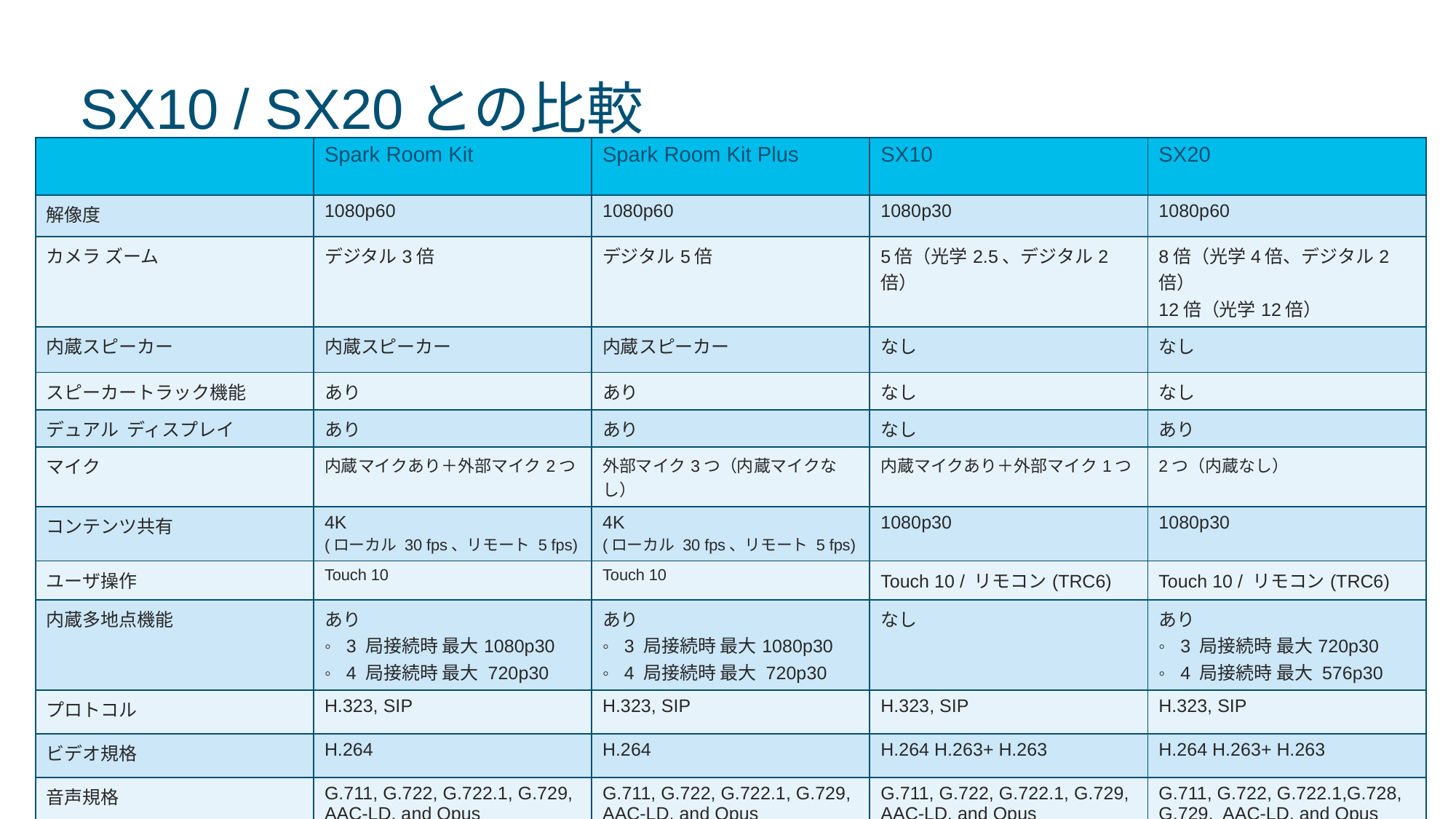

# SX10 / SX20との比較
|  | Spark Room Kit | Spark Room Kit Plus | SX10 | SX20 |
| --- | --- | --- | --- | --- |
| 解像度 | 1080p60 | 1080p60 | 1080p30 | 1080p60 |
| カメラ ズーム | デジタル3倍 | デジタル5倍 | 5倍（光学2.5、デジタル2倍） | 8倍（光学4倍、デジタル2倍） 12倍（光学12倍） |
| 内蔵スピーカー | 内蔵スピーカー | 内蔵スピーカー | なし | なし |
| スピーカートラック機能 | あり | あり | なし | なし |
| デュアル ディスプレイ | あり | あり | なし | あり |
| マイク | 内蔵マイクあり＋外部マイク2つ | 外部マイク3つ（内蔵マイクなし） | 内蔵マイクあり＋外部マイク1つ | 2つ（内蔵なし） |
| コンテンツ共有 | 4K (ローカル 30 fps、リモート 5 fps) | 4K (ローカル 30 fps、リモート 5 fps) | 1080p30 | 1080p30 |
| ユーザ操作 | Touch 10 | Touch 10 | Touch 10 / リモコン(TRC6) | Touch 10 / リモコン(TRC6) |
| 内蔵多地点機能 | あり ◦   3 局接続時 最大1080p30 ◦   4 局接続時 最大 720p30 | あり ◦   3 局接続時 最大1080p30 ◦   4 局接続時 最大 720p30 | なし | あり ◦   3 局接続時 最大720p30 ◦   4 局接続時 最大 576p30 |
| プロトコル | H.323, SIP | H.323, SIP | H.323, SIP | H.323, SIP |
| ビデオ規格 | H.264 | H.264 | H.264 H.263+ H.263 | H.264 H.263+ H.263 |
| 音声規格 | G.711, G.722, G.722.1, G.729, AAC-LD, and Opus | G.711, G.722, G.722.1, G.729, AAC-LD, and Opus | G.711, G.722, G.722.1, G.729, AAC-LD, and Opus | G.711, G.722, G.722.1,G.728, G.729, AAC-LD, and Opus |